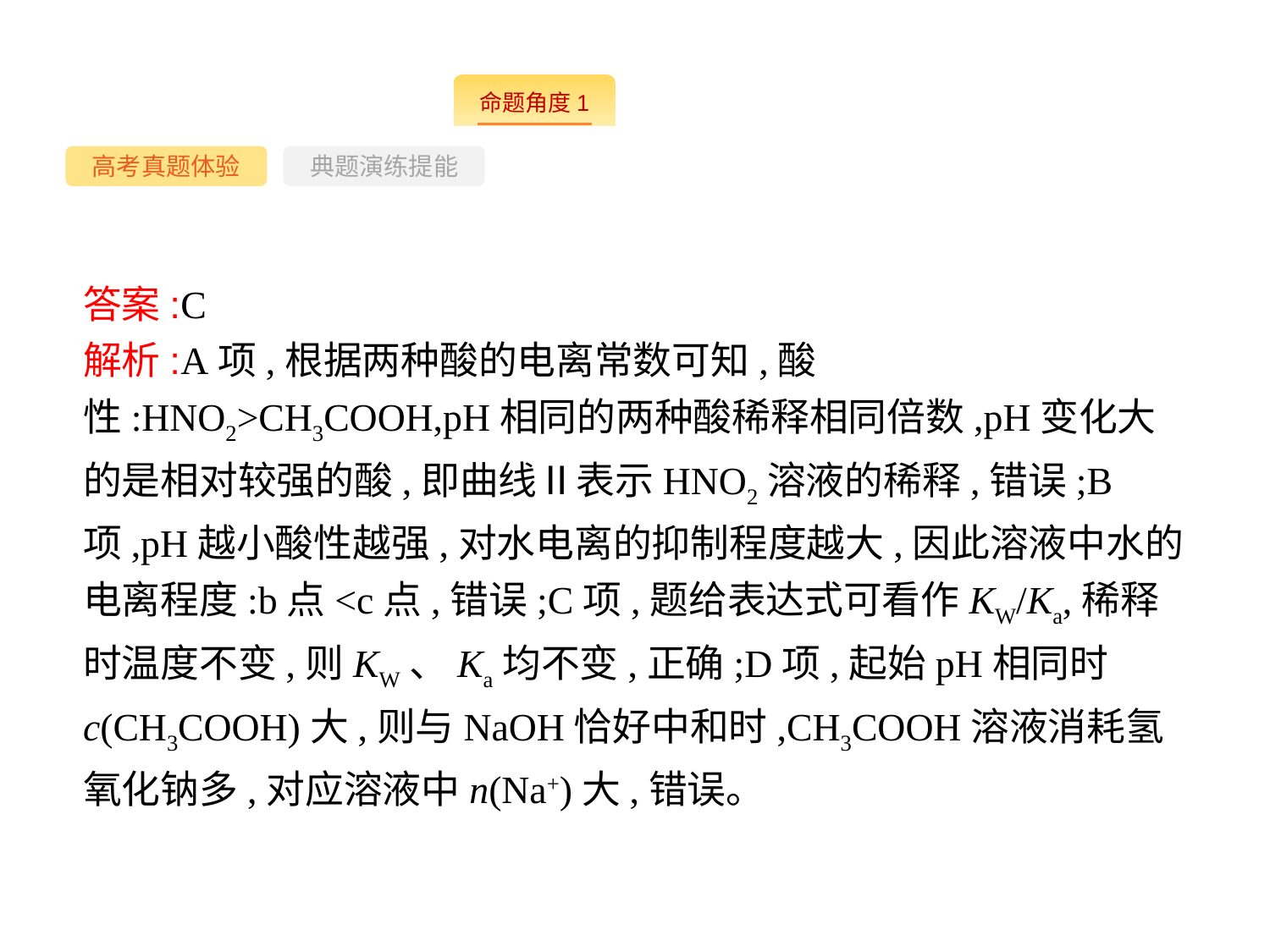

-6-
高考真题体验
典题演练提能
答案:C
解析:A项,根据两种酸的电离常数可知,酸性:HNO2>CH3COOH,pH相同的两种酸稀释相同倍数,pH变化大的是相对较强的酸,即曲线Ⅱ表示HNO2溶液的稀释,错误;B项,pH越小酸性越强,对水电离的抑制程度越大,因此溶液中水的电离程度:b点<c点,错误;C项,题给表达式可看作KW/Ka,稀释时温度不变,则KW、Ka均不变,正确;D项,起始pH相同时c(CH3COOH)大,则与NaOH恰好中和时,CH3COOH溶液消耗氢氧化钠多,对应溶液中n(Na+)大,错误。